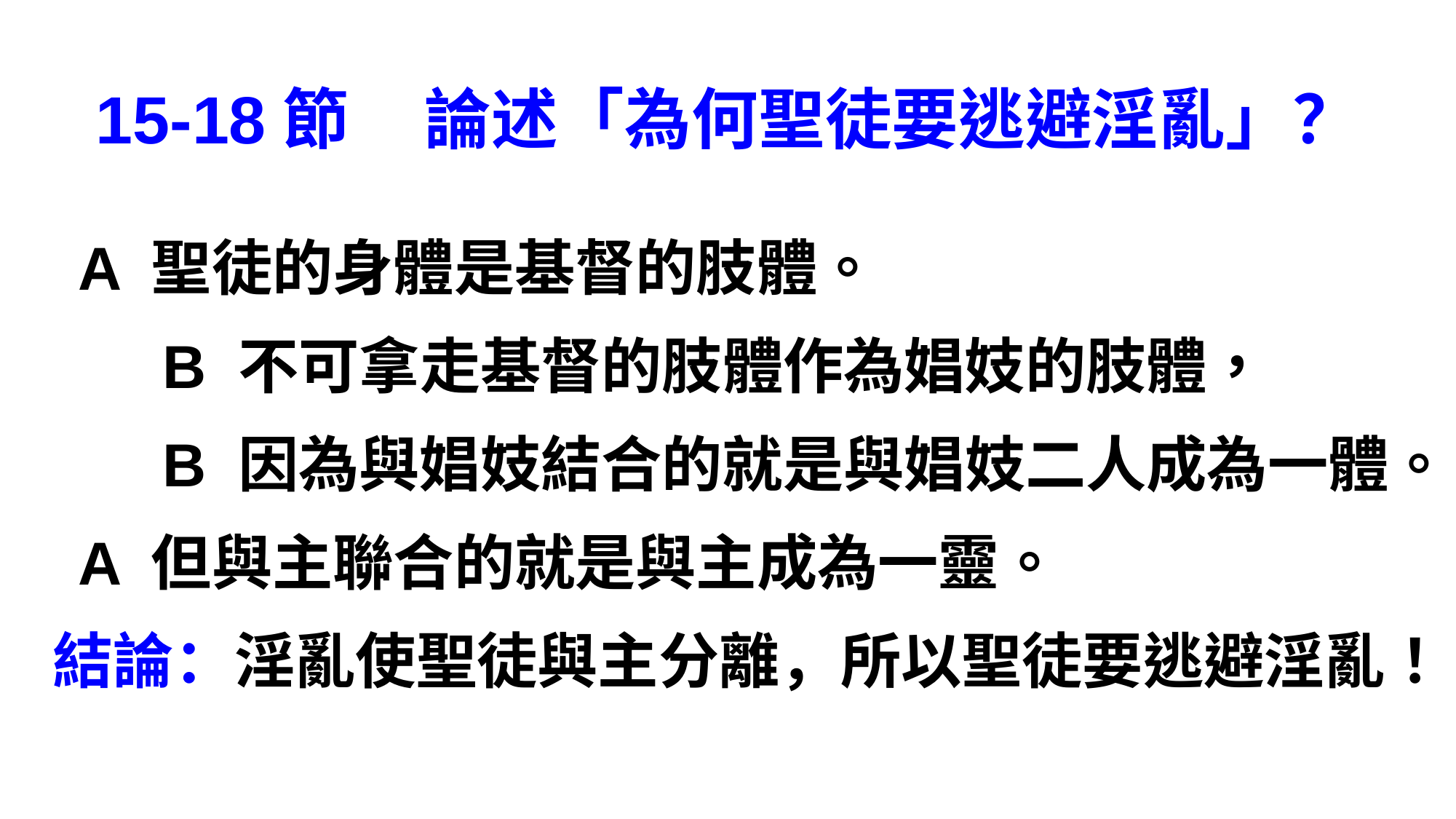

15-18節     論述「為何聖徒要逃避淫亂」？

    A 聖徒的身體是基督的肢體。

         B 不可拿走基督的肢體作為娼妓的肢體，

         B 因為與娼妓結合的就是與娼妓二人成為一體。

    A 但與主聯合的就是與主成為一靈。

  結論：淫亂使聖徒與主分離，所以聖徒要逃避淫亂！